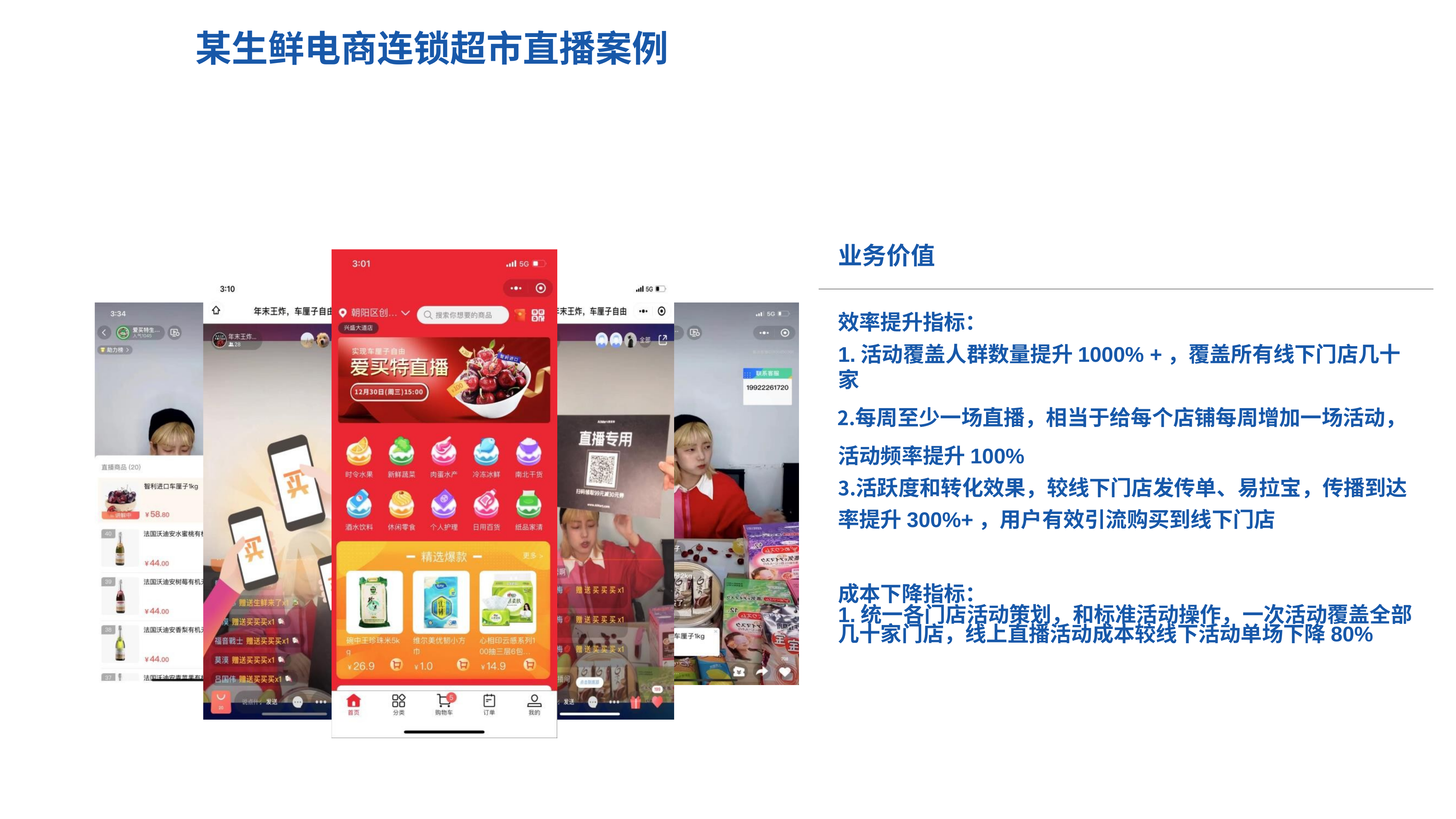

# 某生鲜电商连锁超市直播案例
业务价值

效率提升指标：
1.活动覆盖人群数量提升1000% +，覆盖所有线下门店几十家
每周至少一场直播，相当于给每个店铺每周增加一场活动，  活动频率提升100%
活跃度和转化效果，较线下门店发传单、易拉宝，传播到达
率提升300%+，用户有效引流购买到线下门店

成本下降指标：
1.统一各门店活动策划，和标准活动操作，一次活动覆盖全部 几十家门店，线上直播活动成本较线下活动单场下降80%